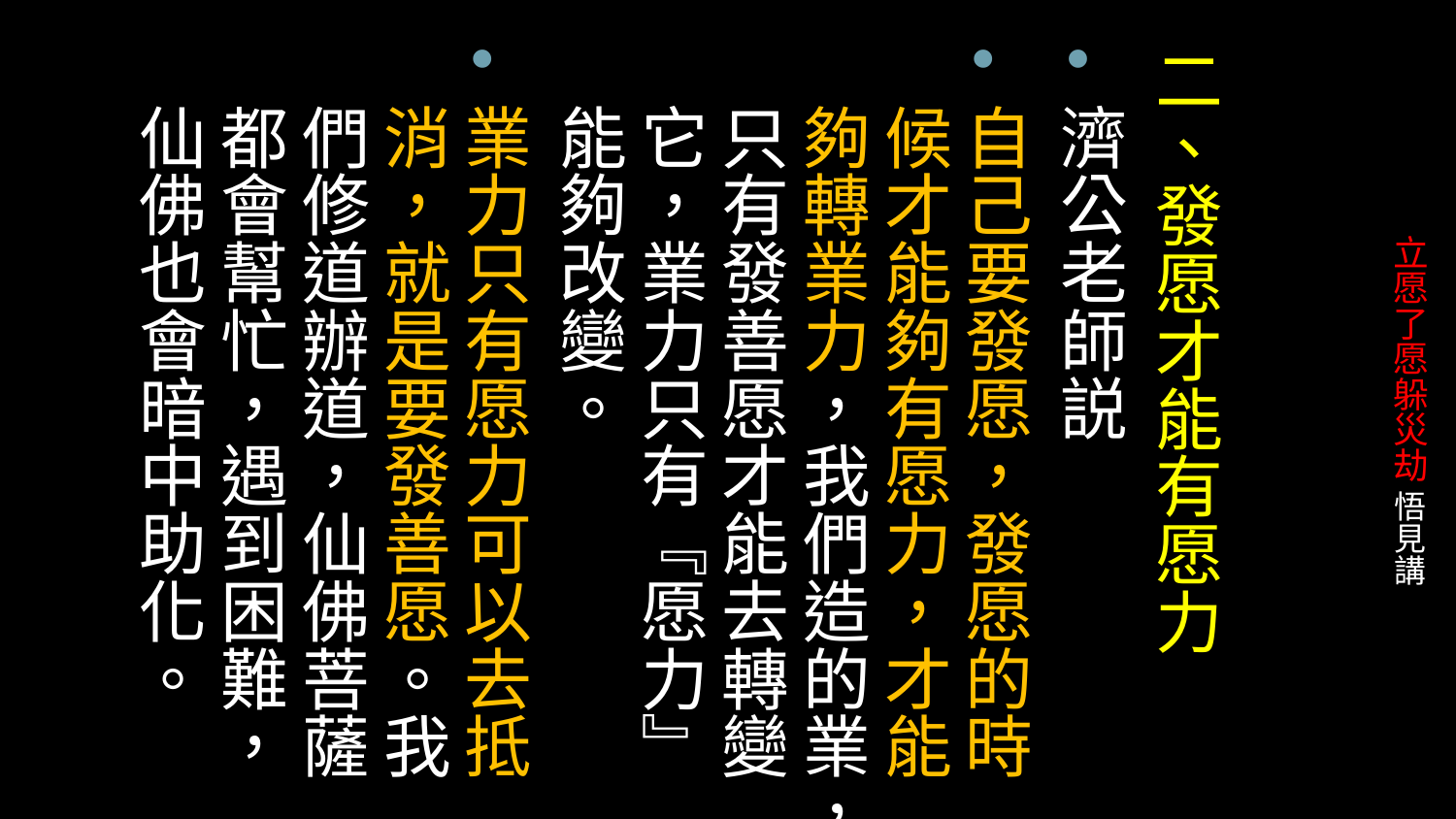

二、發愿才能有愿力
濟公老師説
自己要發愿，發愿的時候才能夠有愿力，才能夠轉業力，我們造的業，只有發善愿才能去轉變它，業力只有『愿力』能夠改變。
業力只有愿力可以去抵消，就是要發善愿。我們修道辦道，仙佛菩薩都會幫忙，遇到困難，仙佛也會暗中助化。

# 立愿了愿躲災劫 悟見講